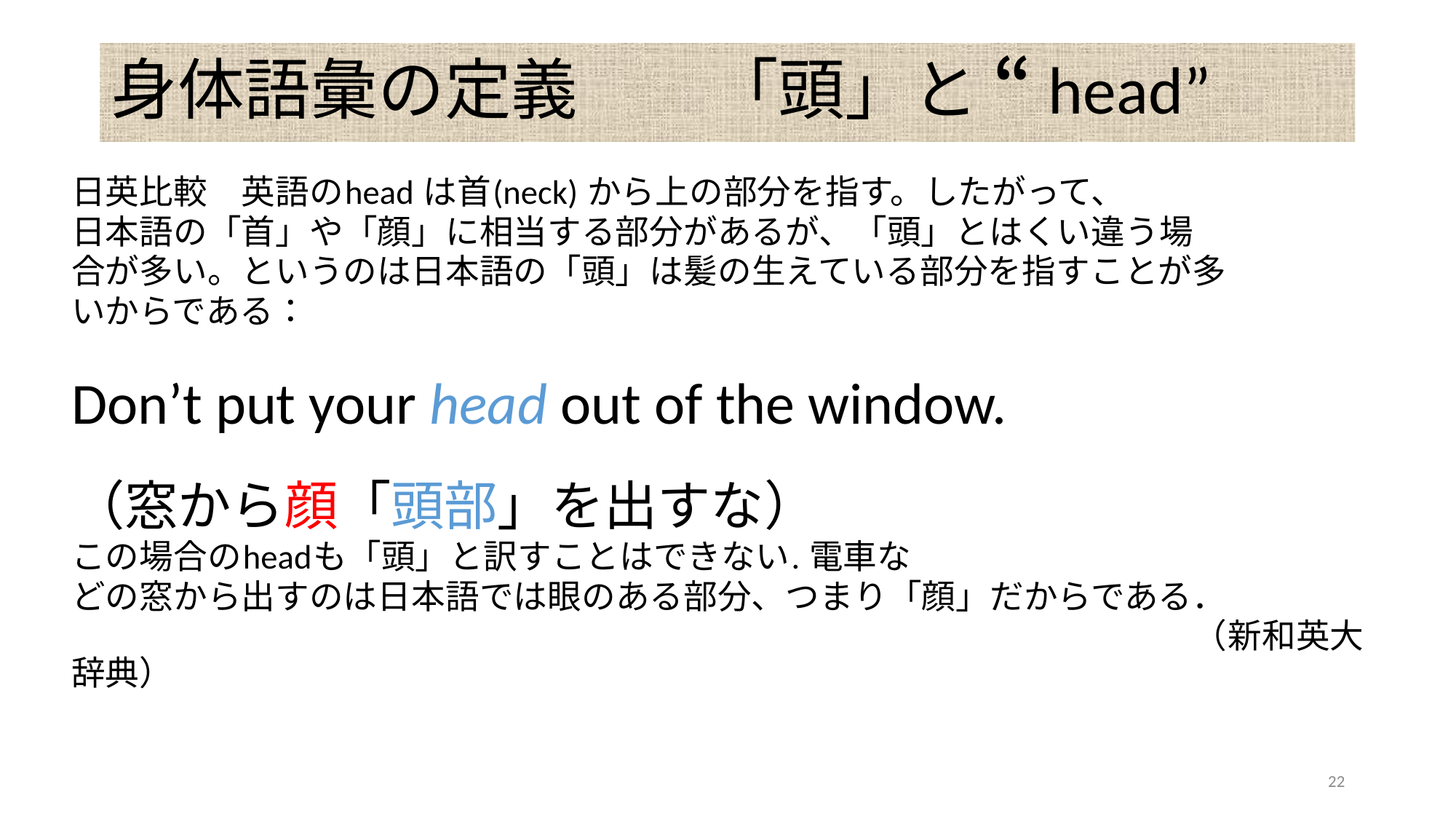

# 身体語彙の定義　　「頭」と “head”
日英比較　英語のhead は首(neck) から上の部分を指す。したがって、
日本語の「首」や「顔」に相当する部分があるが、「頭」とはくい違う場
合が多い。というのは日本語の「頭」は髪の生えている部分を指すことが多
いからである：

Don’t put your head out of the window.

（窓から顔「頭部」を出すな）
この場合のheadも「頭」と訳すことはできない. 電車な
どの窓から出すのは日本語では眼のある部分、つまり「顔」だからである．
　　　　　　　　　　　　　　　　　　　　　　　　　　　　　　　　　（新和英大辞典）

22